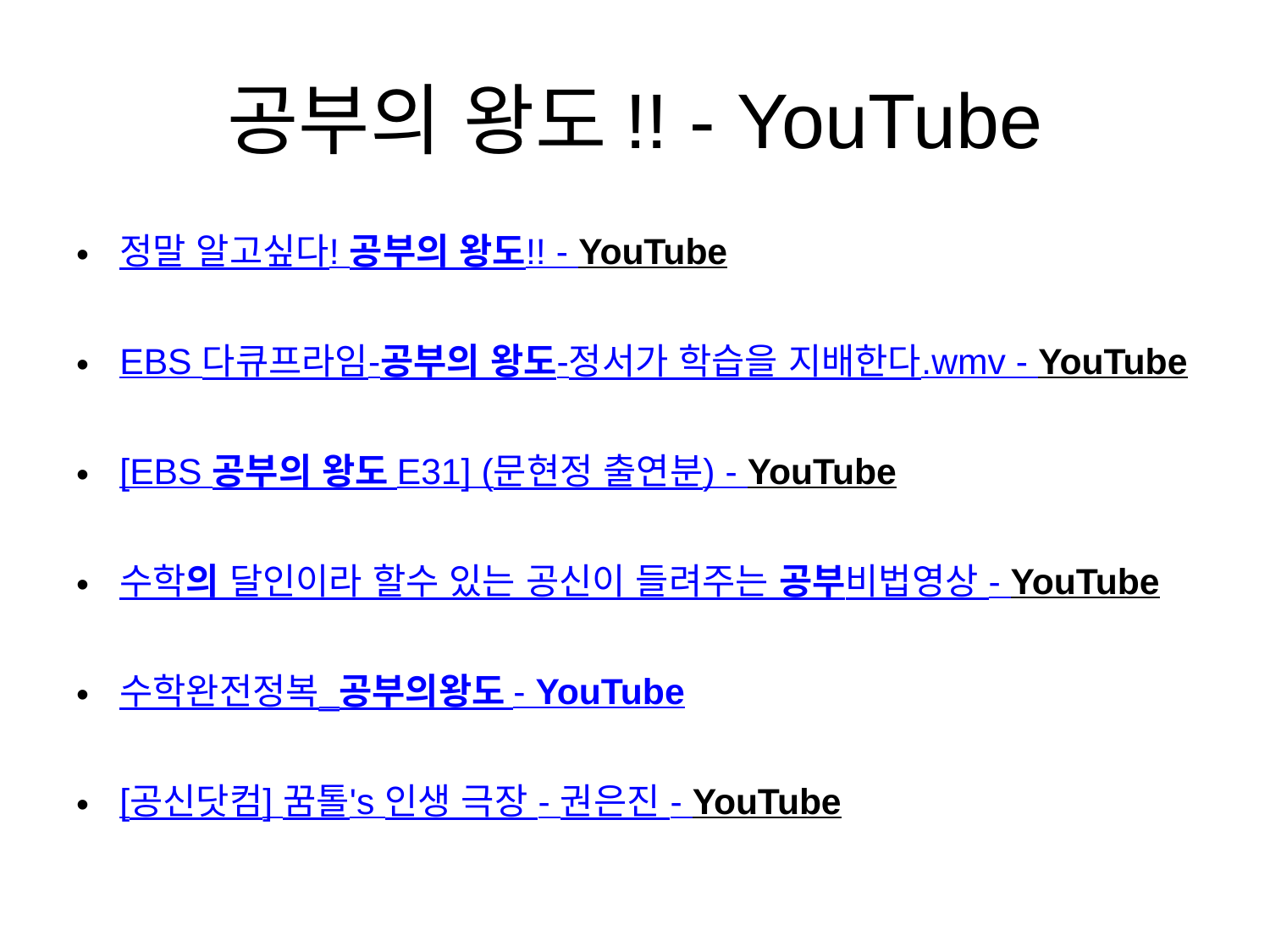

# 공부의 왕도!! - YouTube
정말 알고싶다! 공부의 왕도!! - YouTube

EBS 다큐프라임-공부의 왕도-정서가 학습을 지배한다.wmv - YouTube

[EBS 공부의 왕도 E31] (문현정 출연분) - YouTube

수학의 달인이라 할수 있는 공신이 들려주는 공부비법영상 - YouTube

수학완전정복_공부의왕도 - YouTube

[공신닷컴] 꿈톨's 인생 극장 - 권은진 - YouTube